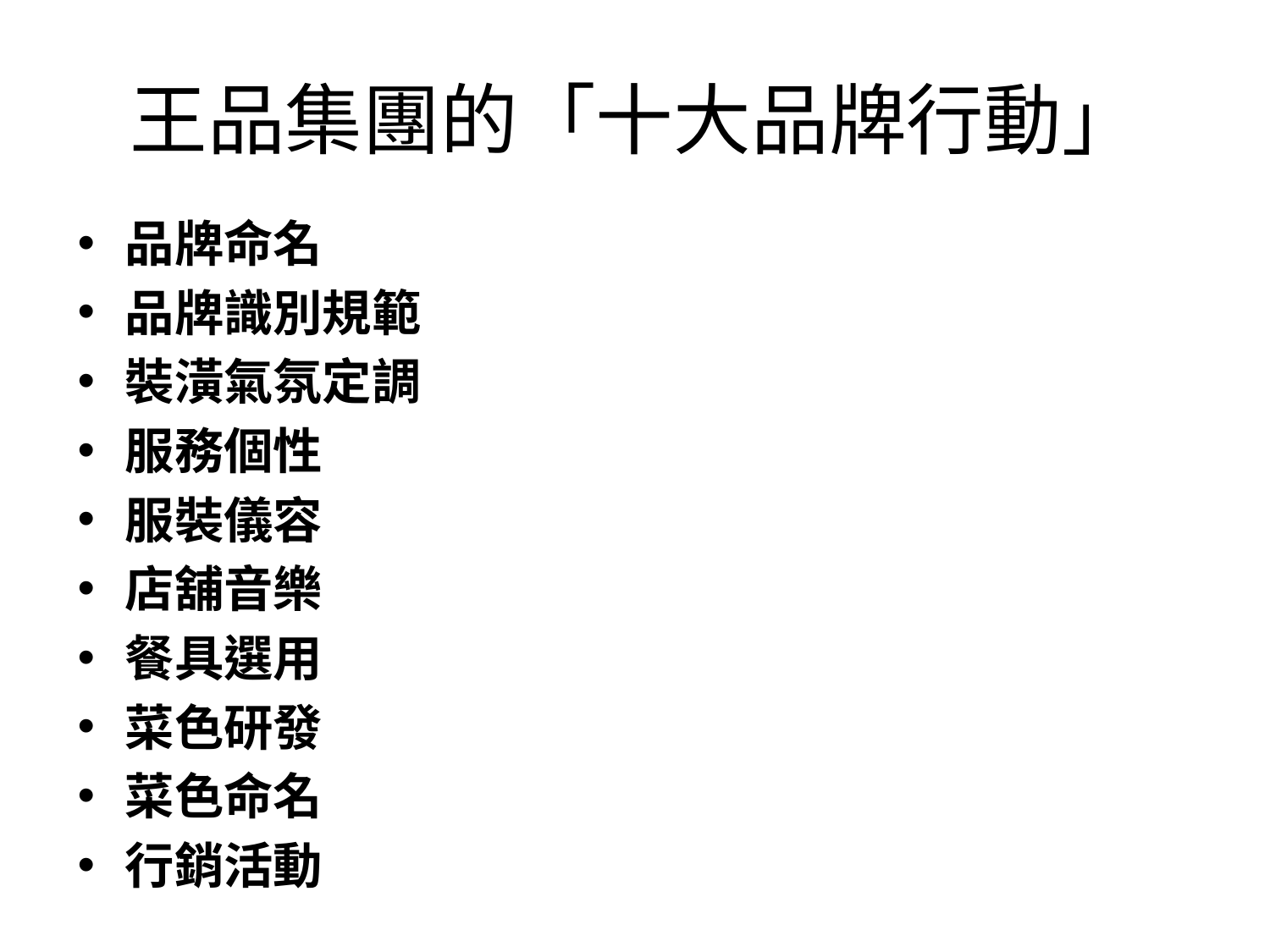

# 王品集團的「十大品牌行動」
品牌命名
品牌識別規範
裝潢氣氛定調
服務個性
服裝儀容
店舖音樂
餐具選用
菜色研發
菜色命名
行銷活動